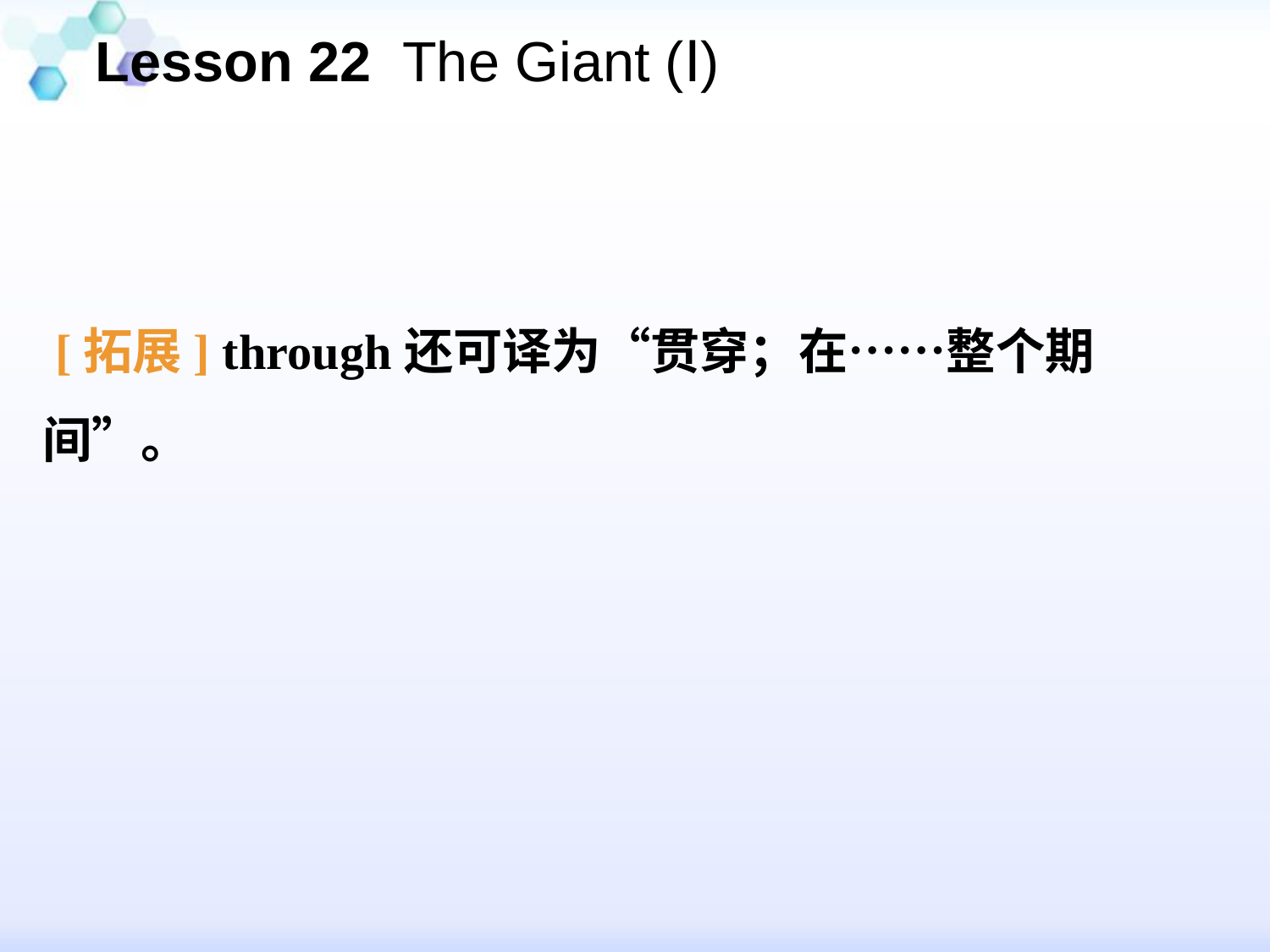

Lesson 22  The Giant (Ⅰ)
 [拓展] through还可译为“贯穿；在……整个期间”。